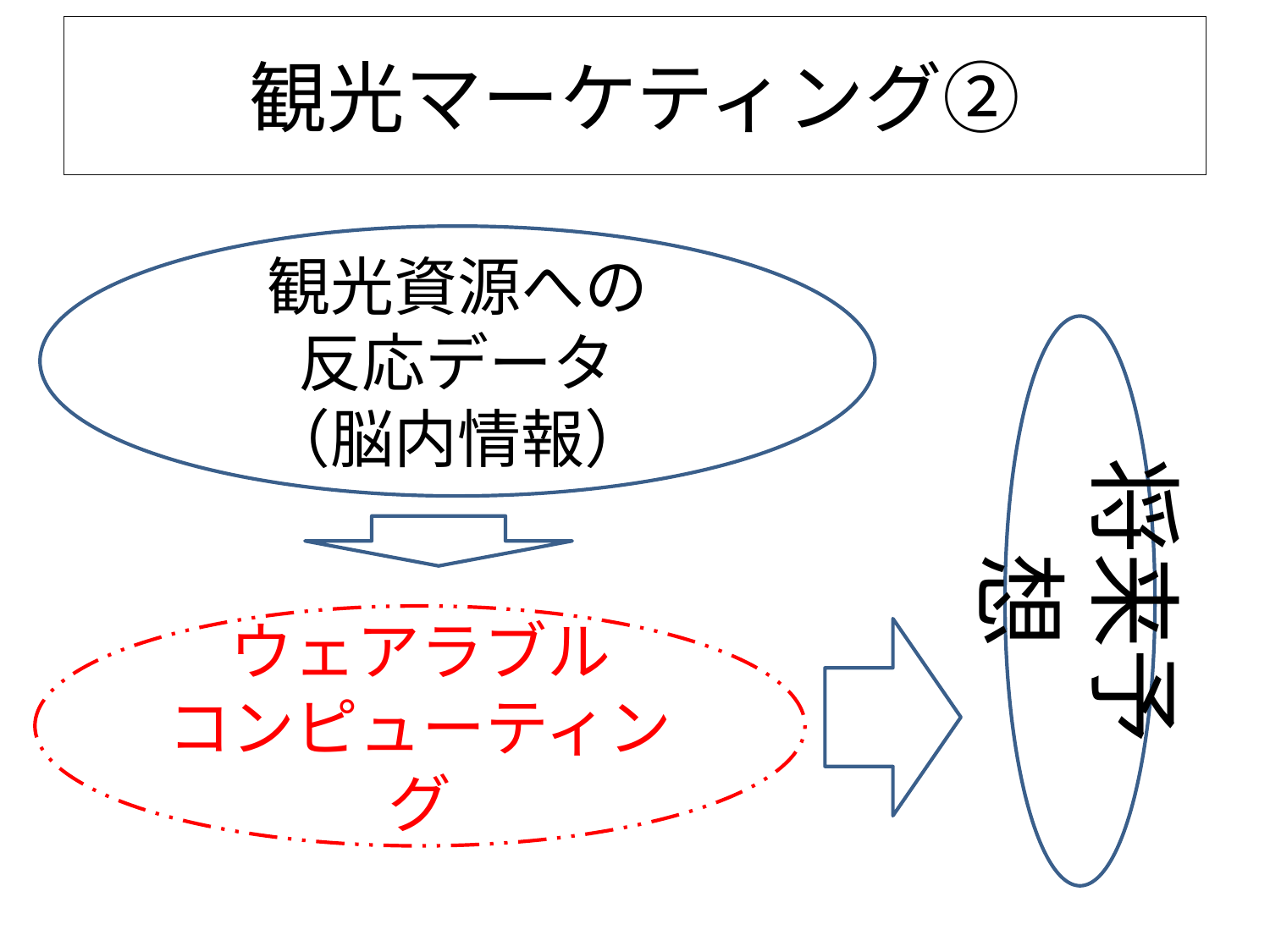

# 観光マーケティング②
観光資源への
反応データ
（脳内情報）
将来予想

ウェアラブル
コンピューティング